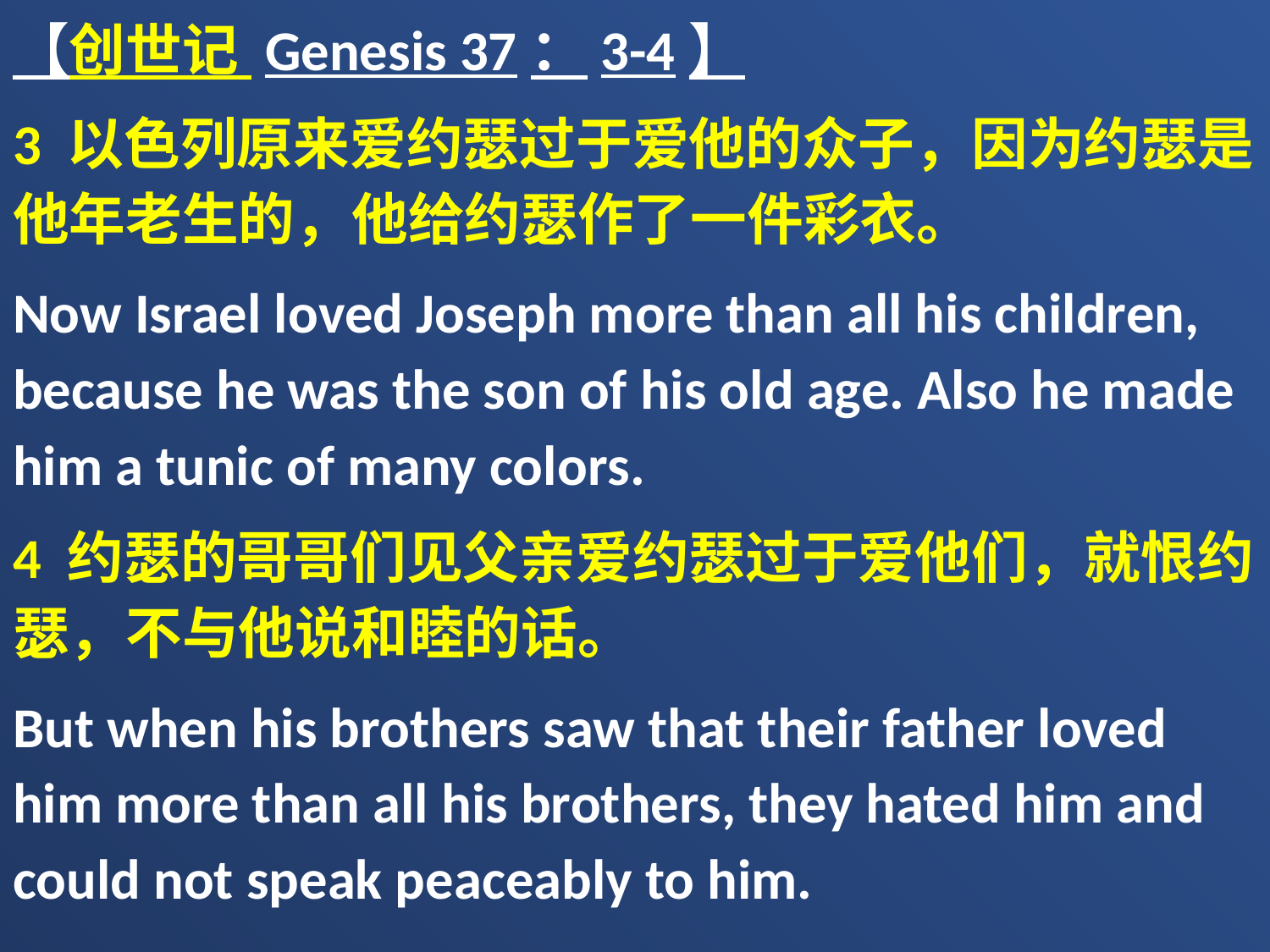

【创世记 Genesis 37：3-4】
3 以色列原来爱约瑟过于爱他的众子，因为约瑟是他年老生的，他给约瑟作了一件彩衣。
Now Israel loved Joseph more than all his children, because he was the son of his old age. Also he made him a tunic of many colors.
4 约瑟的哥哥们见父亲爱约瑟过于爱他们，就恨约瑟，不与他说和睦的话。
But when his brothers saw that their father loved him more than all his brothers, they hated him and could not speak peaceably to him.